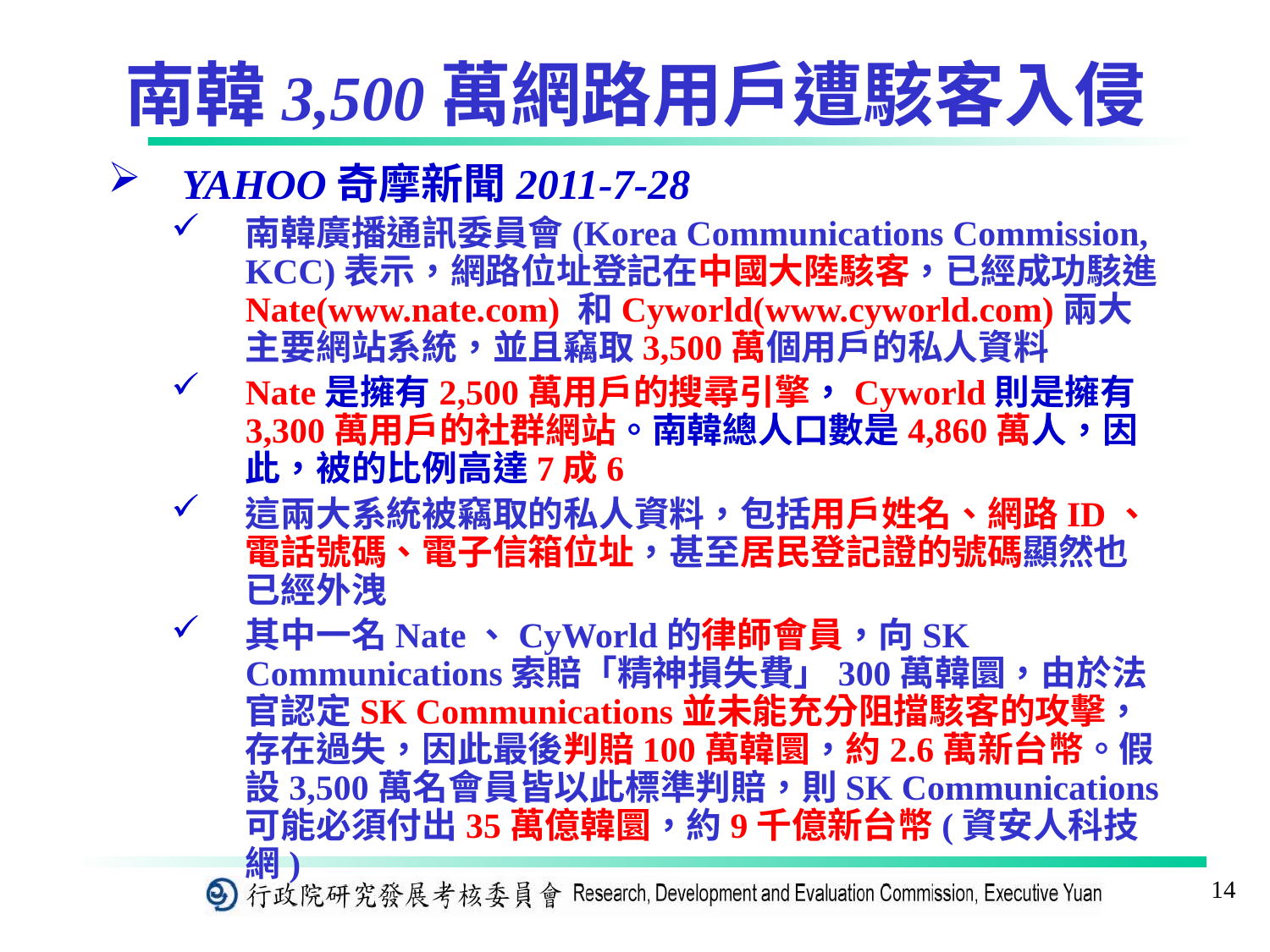

# 南韓3,500萬網路用戶遭駭客入侵
YAHOO奇摩新聞2011-7-28
南韓廣播通訊委員會(Korea Communications Commission, KCC)表示，網路位址登記在中國大陸駭客，已經成功駭進Nate(www.nate.com) 和Cyworld(www.cyworld.com)兩大主要網站系統，並且竊取3,500萬個用戶的私人資料
Nate是擁有2,500萬用戶的搜尋引擎，Cyworld則是擁有3,300萬用戶的社群網站。南韓總人口數是4,860萬人，因此，被的比例高達7成6
這兩大系統被竊取的私人資料，包括用戶姓名、網路ID、電話號碼、電子信箱位址，甚至居民登記證的號碼顯然也已經外洩
其中一名Nate、CyWorld的律師會員，向SK Communications索賠「精神損失費」300萬韓圜，由於法官認定SK Communications並未能充分阻擋駭客的攻擊，存在過失，因此最後判賠100萬韓圜，約2.6萬新台幣。假設3,500萬名會員皆以此標準判賠，則SK Communications可能必須付出35萬億韓圜，約9千億新台幣(資安人科技網)
14